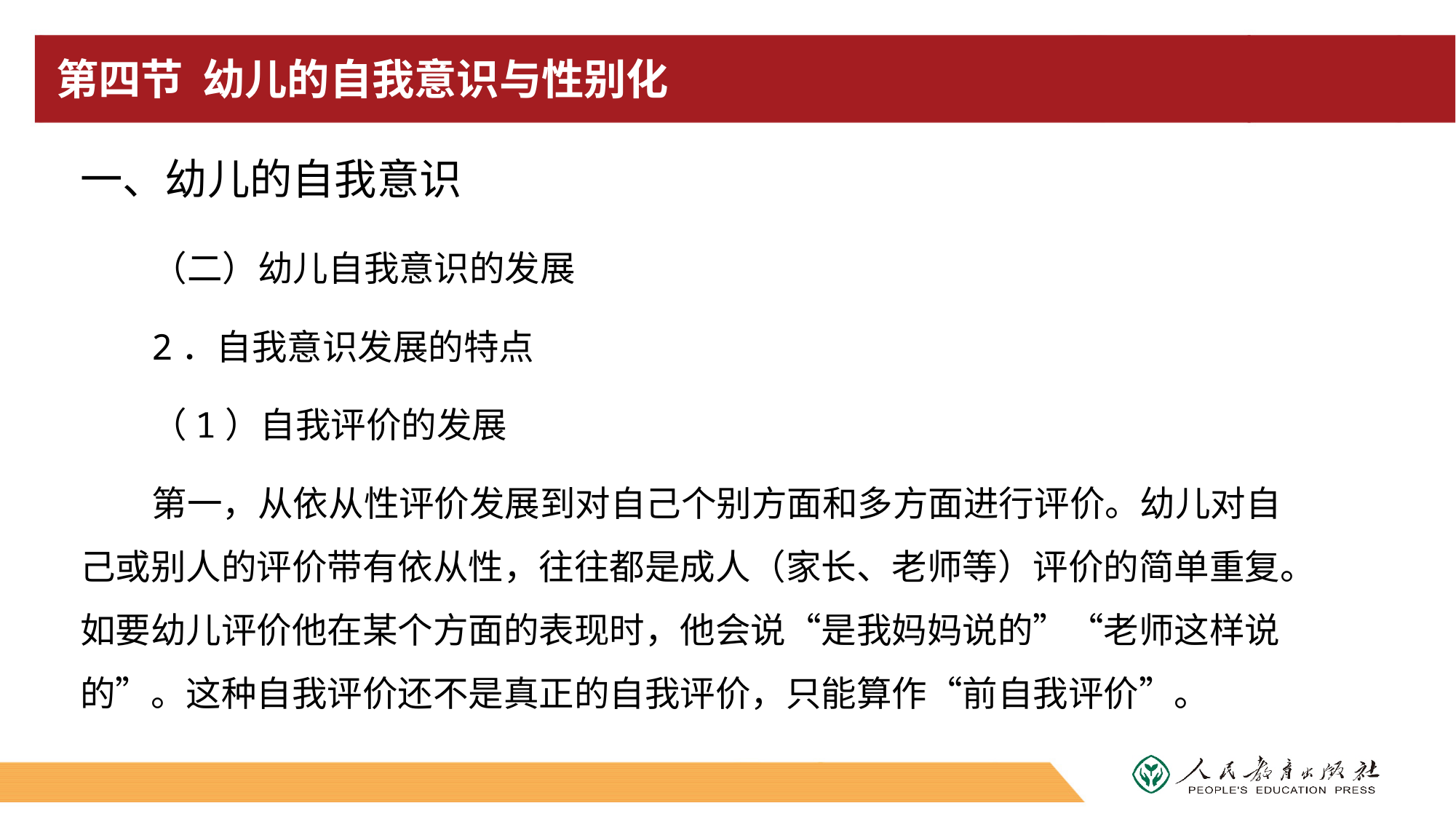

# 第四节  幼儿的自我意识与性别化
一、幼儿的自我意识
（二）幼儿自我意识的发展
2．自我意识发展的特点
（1）自我评价的发展
第一，从依从性评价发展到对自己个别方面和多方面进行评价。幼儿对自己或别人的评价带有依从性，往往都是成人（家长、老师等）评价的简单重复。如要幼儿评价他在某个方面的表现时，他会说“是我妈妈说的”“老师这样说的”。这种自我评价还不是真正的自我评价，只能算作“前自我评价”。